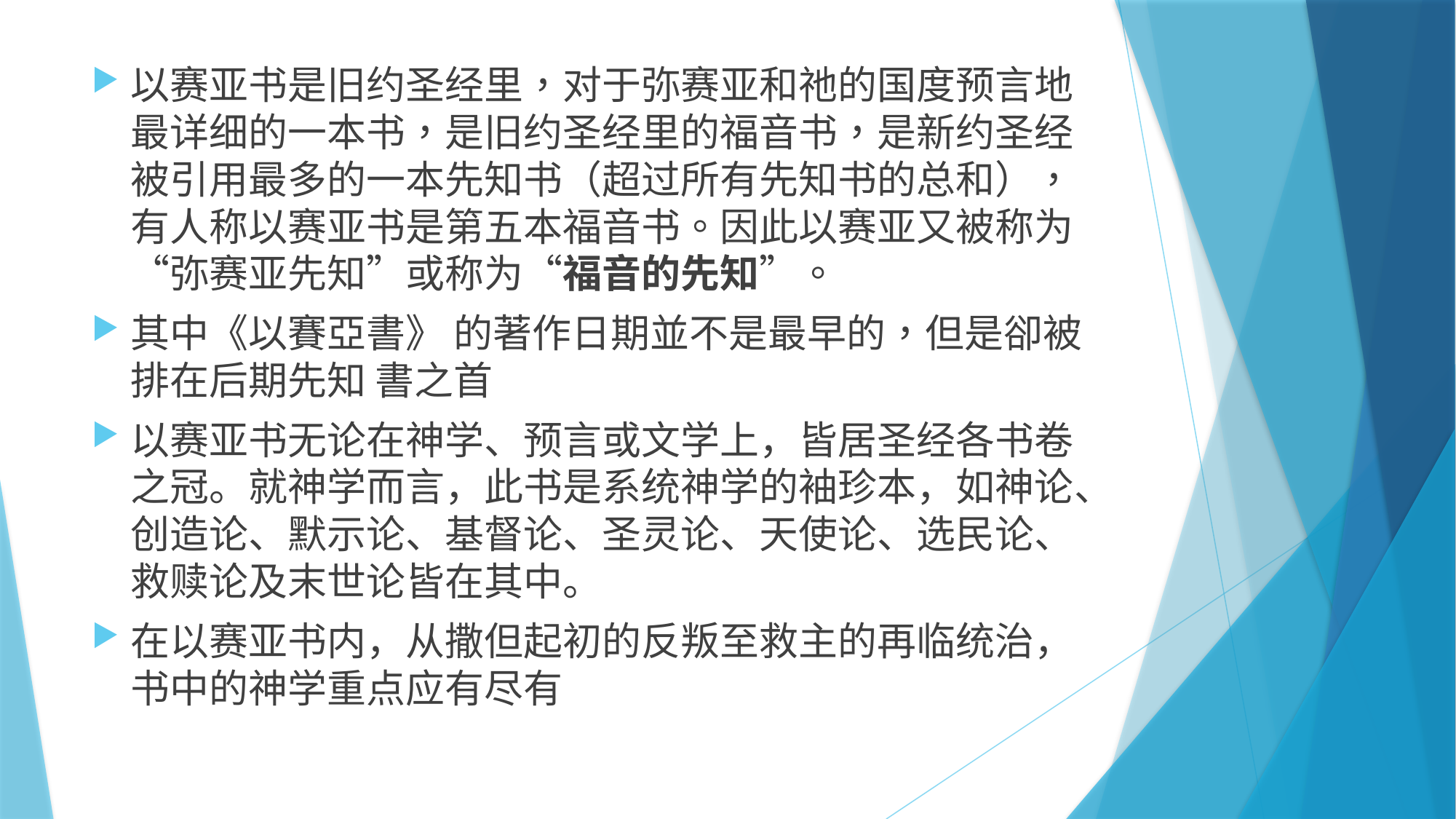

以赛亚书是旧约圣经里，对于弥赛亚和祂的国度预言地最详细的一本书，是旧约圣经里的福音书，是新约圣经被引用最多的一本先知书（超过所有先知书的总和），有人称以赛亚书是第五本福音书。因此以赛亚又被称为“弥赛亚先知”或称为“福音的先知”。
其中《以賽亞書》 的著作日期並不是最早的，但是卻被排在后期先知 書之首
以赛亚书无论在神学、预言或文学上，皆居圣经各书卷之冠。就神学而言，此书是系统神学的袖珍本，如神论、创造论、默示论、基督论、圣灵论、天使论、选民论、救赎论及末世论皆在其中。
在以赛亚书内，从撒但起初的反叛至救主的再临统治，书中的神学重点应有尽有

#